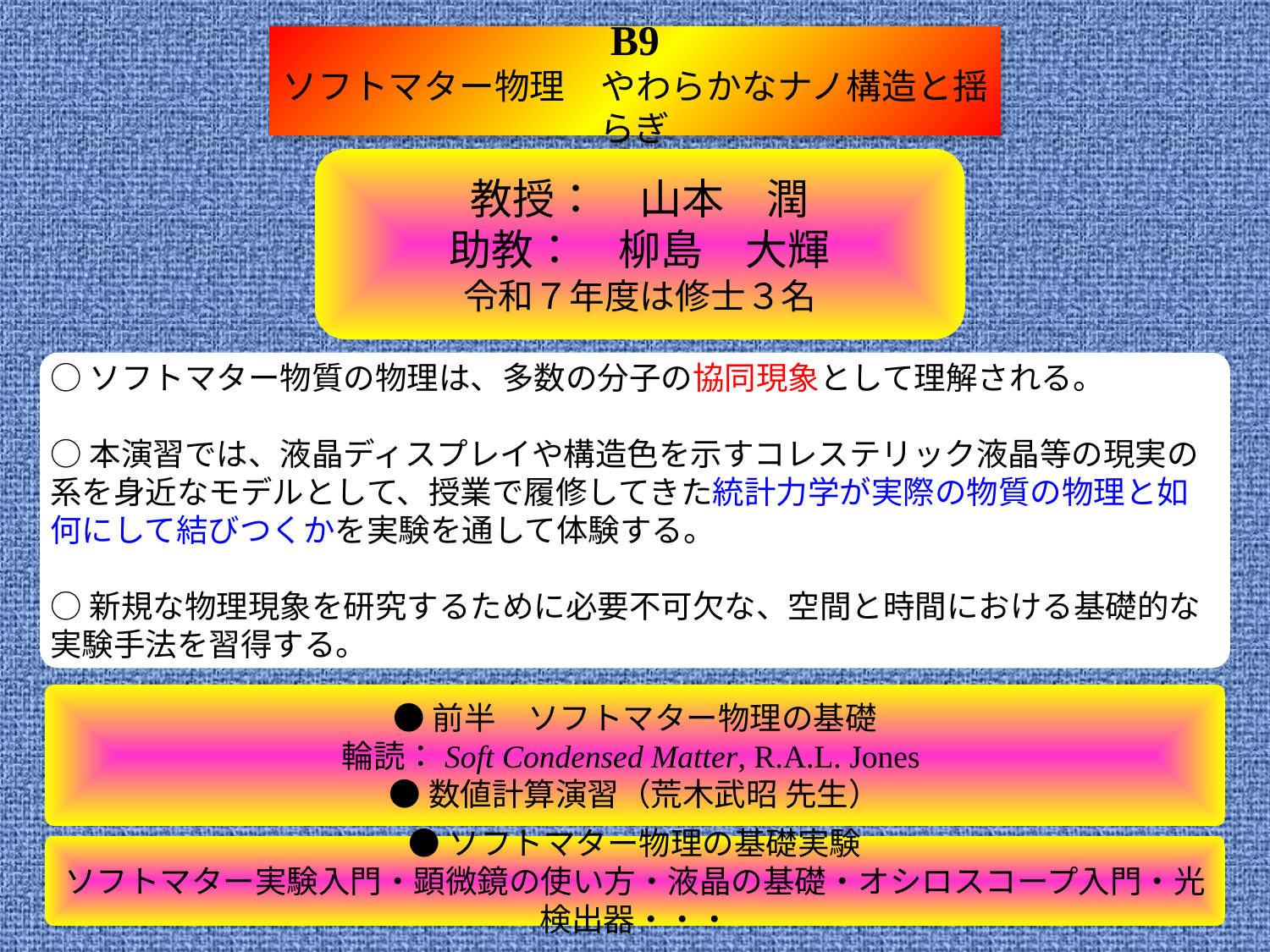

# B9 ソフトマター物理　やわらかなナノ構造と揺らぎ

教授：　山本　潤
助教：　柳島　大輝
令和７年度は修士３名

○ソフトマター物質の物理は、多数の分子の協同現象として理解される。

○本演習では、液晶ディスプレイや構造色を示すコレステリック液晶等の現実の系を身近なモデルとして、授業で履修してきた統計力学が実際の物質の物理と如何にして結びつくかを実験を通して体験する。

○新規な物理現象を研究するために必要不可欠な、空間と時間における基礎的な実験手法を習得する。

●前半　ソフトマター物理の基礎
輪読：Soft Condensed Matter, R.A.L. Jones
●数値計算演習（荒木武昭 先生）
●ソフトマター物理の基礎実験
ソフトマター実験入門・顕微鏡の使い方・液晶の基礎・オシロスコープ入門・光検出器・・・